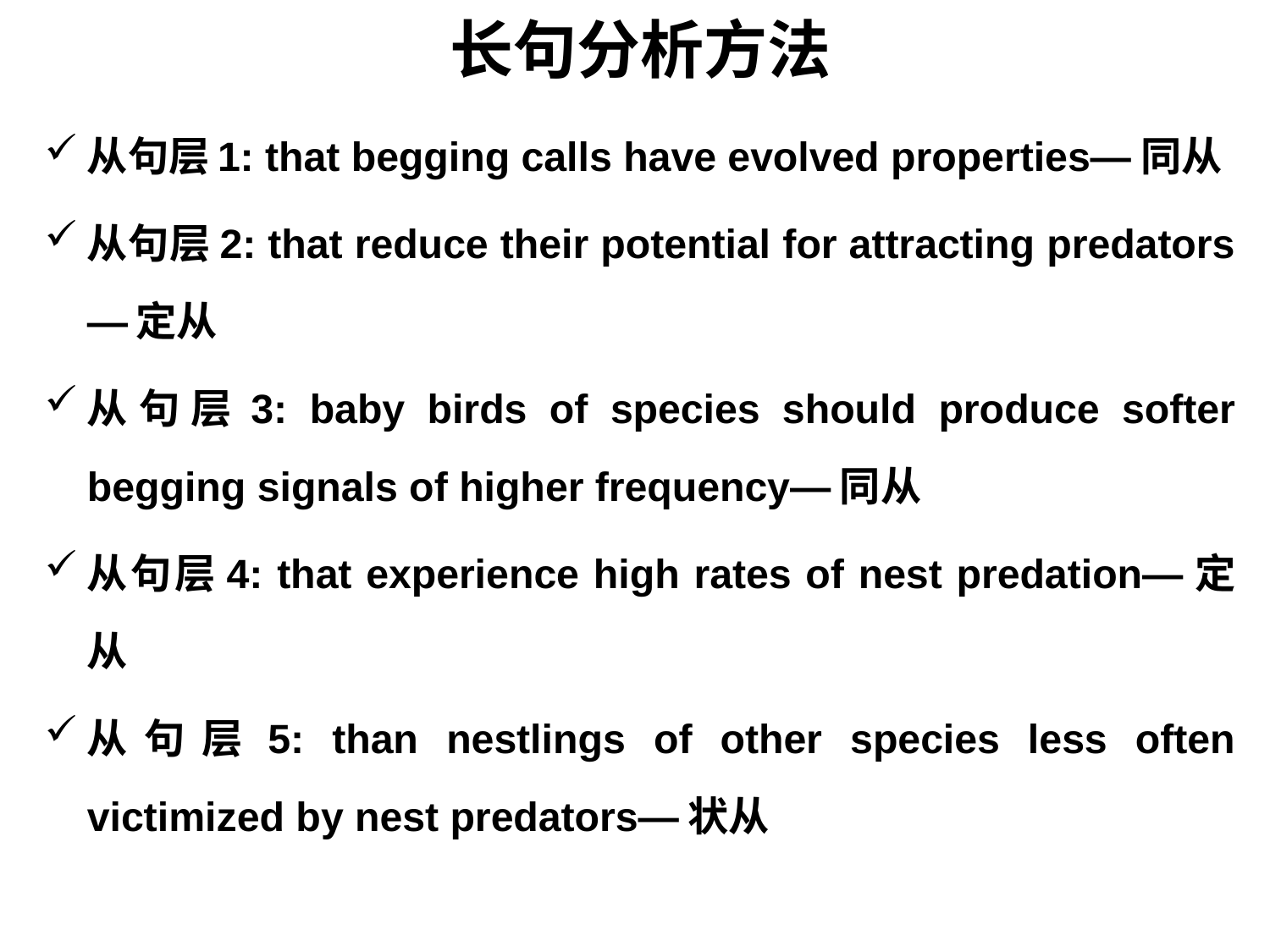

长句分析方法
从句层1: that begging calls have evolved properties—同从
从句层2: that reduce their potential for attracting predators—定从
从句层3: baby birds of species should produce softer begging signals of higher frequency—同从
从句层4: that experience high rates of nest predation—定从
从句层5: than nestlings of other species less often victimized by nest predators—状从